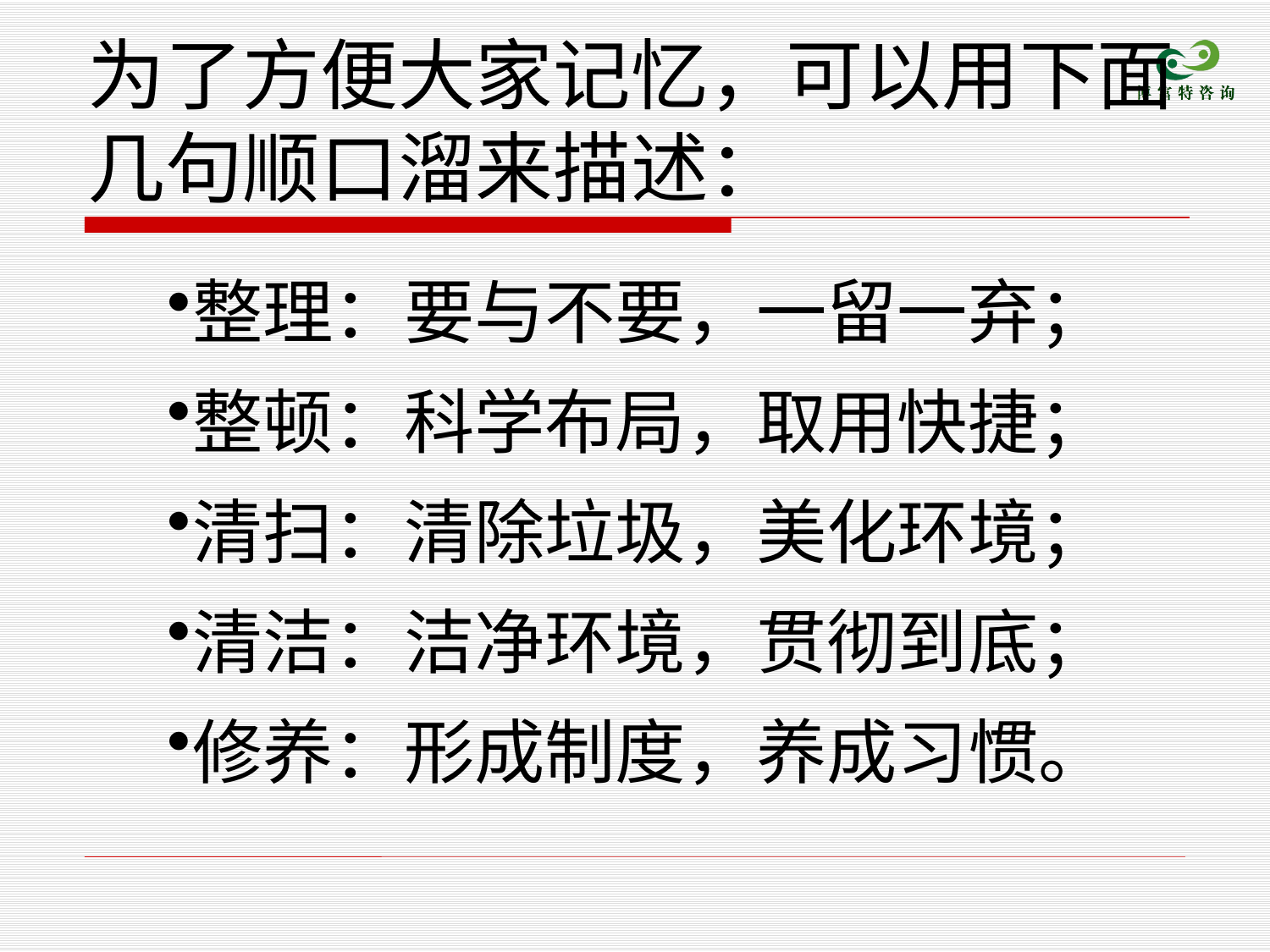

为了方便大家记忆，可以用下面几句顺口溜来描述：
整理：要与不要，一留一弃；
整顿：科学布局，取用快捷；
清扫：清除垃圾，美化环境；
清洁：洁净环境，贯彻到底；
修养：形成制度，养成习惯。
20